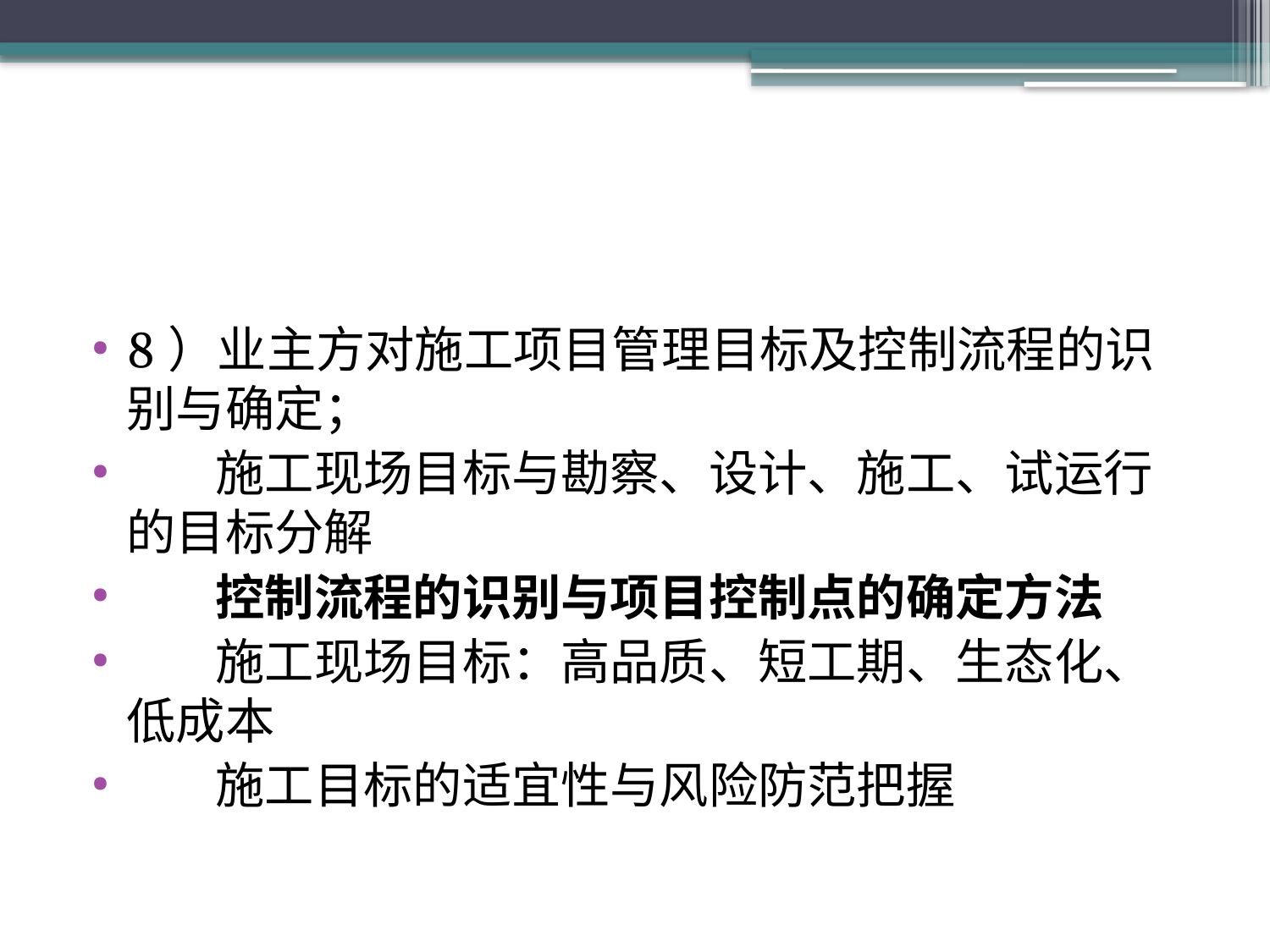

#
8）业主方对施工项目管理目标及控制流程的识别与确定；
       施工现场目标与勘察、设计、施工、试运行的目标分解
       控制流程的识别与项目控制点的确定方法
       施工现场目标：高品质、短工期、生态化、低成本
       施工目标的适宜性与风险防范把握